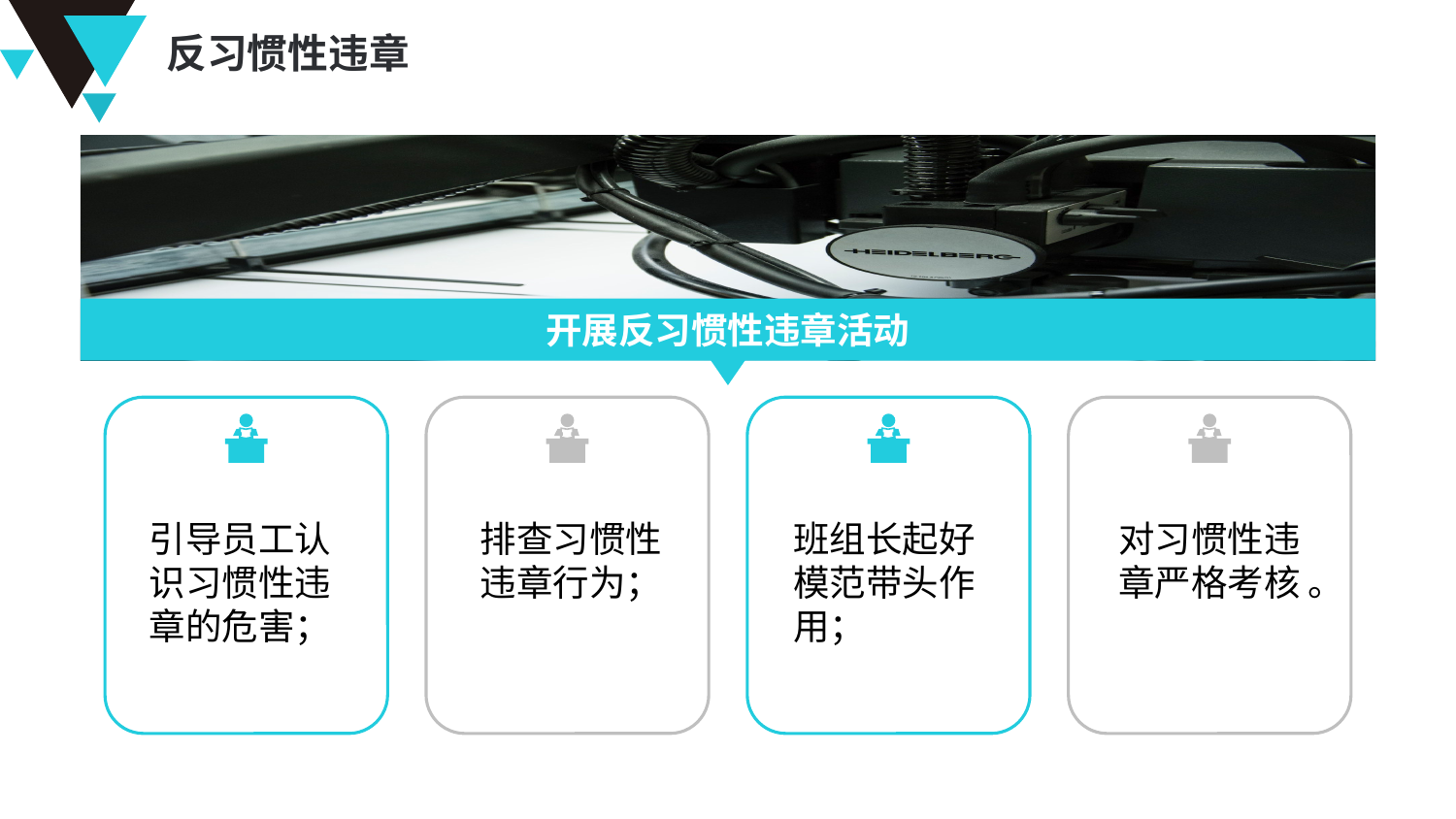

反习惯性违章

开展反习惯性违章活动
引导员工认识习惯性违章的危害；
排查习惯性违章行为；
班组长起好模范带头作用；
对习惯性违章严格考核 。